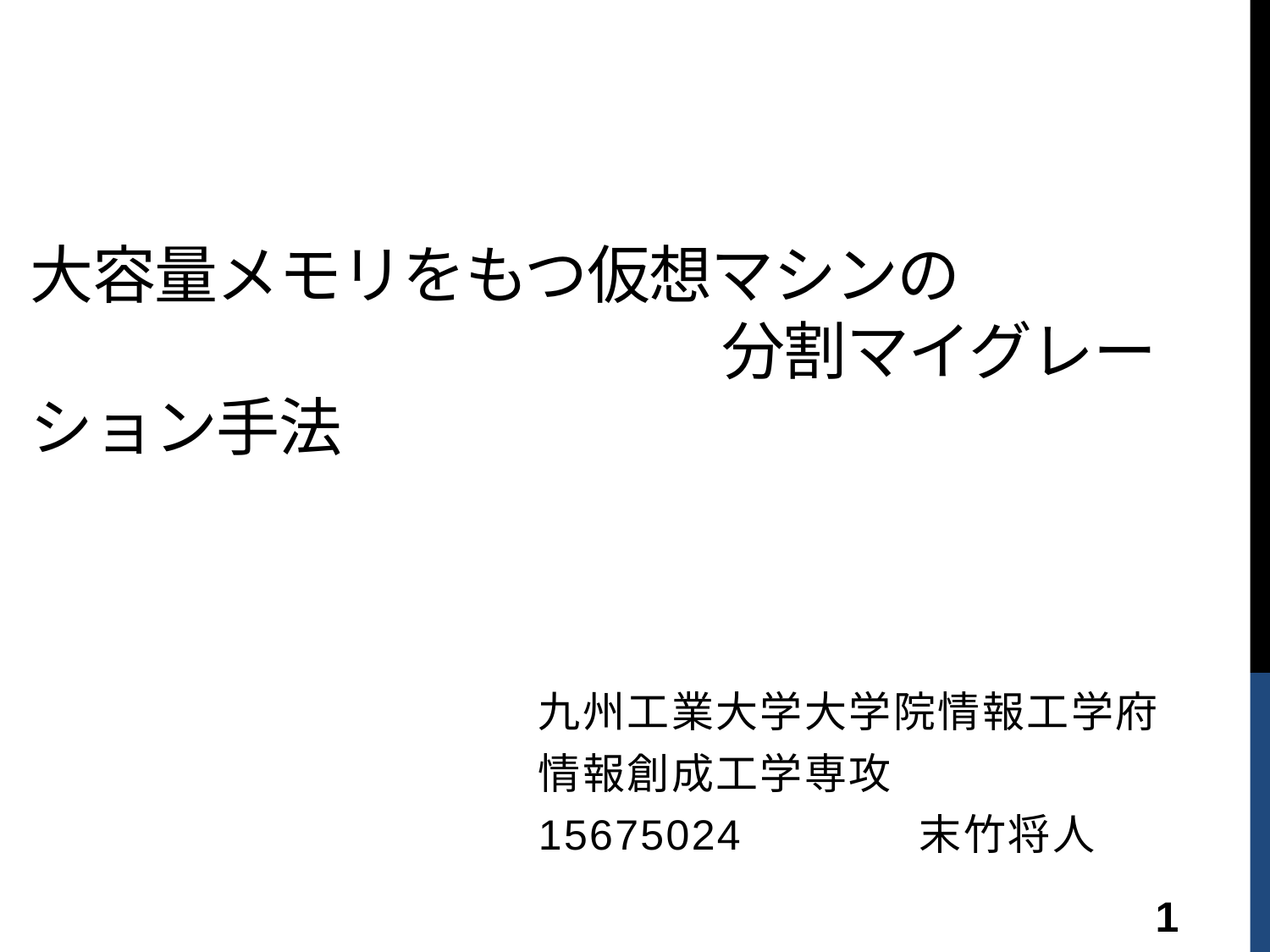

# 大容量メモリをもつ仮想マシンの 　　　　　分割マイグレーション手法
九州工業大学大学院情報工学府
情報創成工学専攻
15675024		末竹将人
1